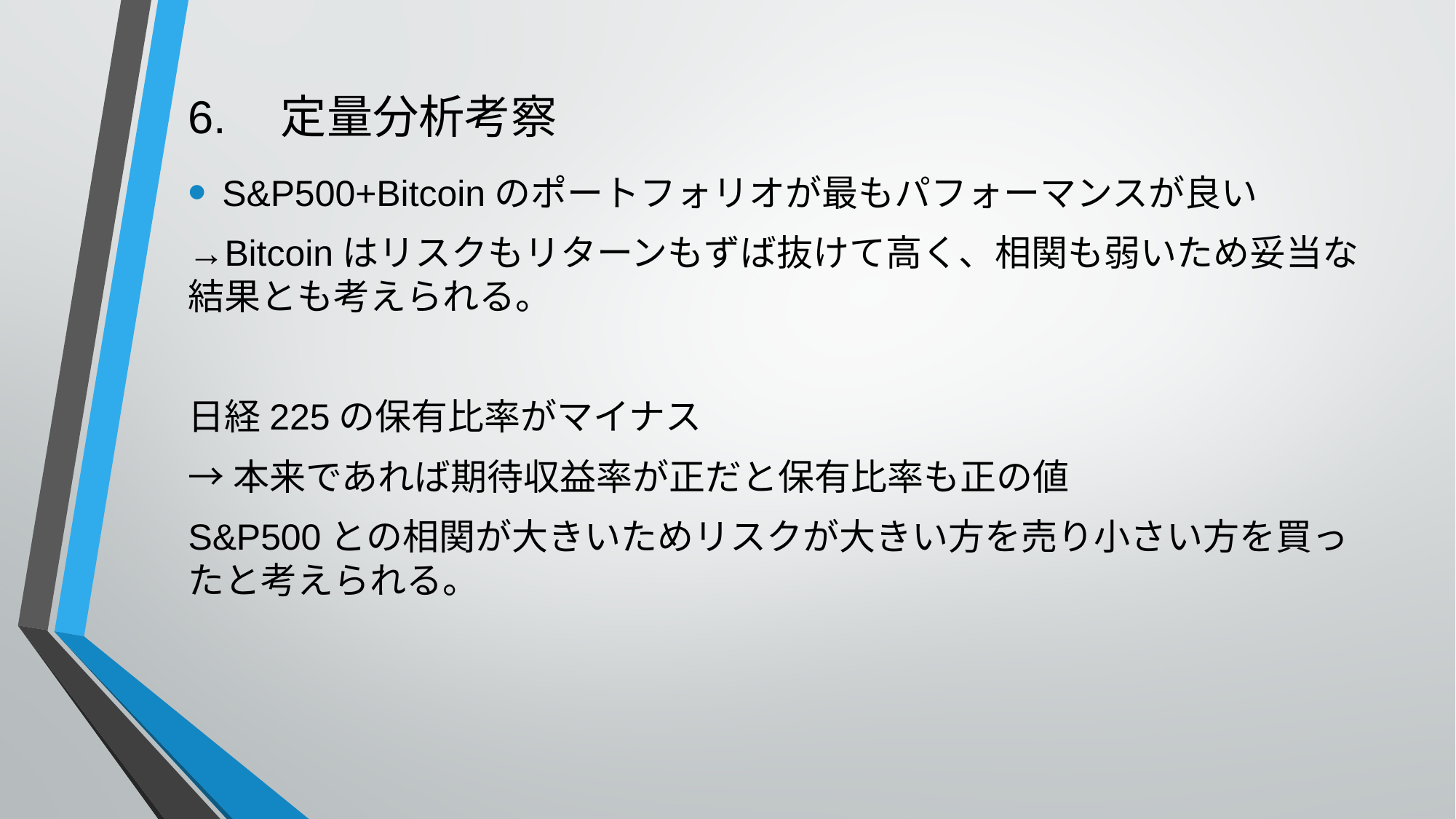

# 6.　定量分析考察
S&P500+Bitcoinのポートフォリオが最もパフォーマンスが良い
→Bitcoinはリスクもリターンもずば抜けて高く、相関も弱いため妥当な結果とも考えられる。

日経225の保有比率がマイナス
→本来であれば期待収益率が正だと保有比率も正の値
S&P500との相関が大きいためリスクが大きい方を売り小さい方を買ったと考えられる。